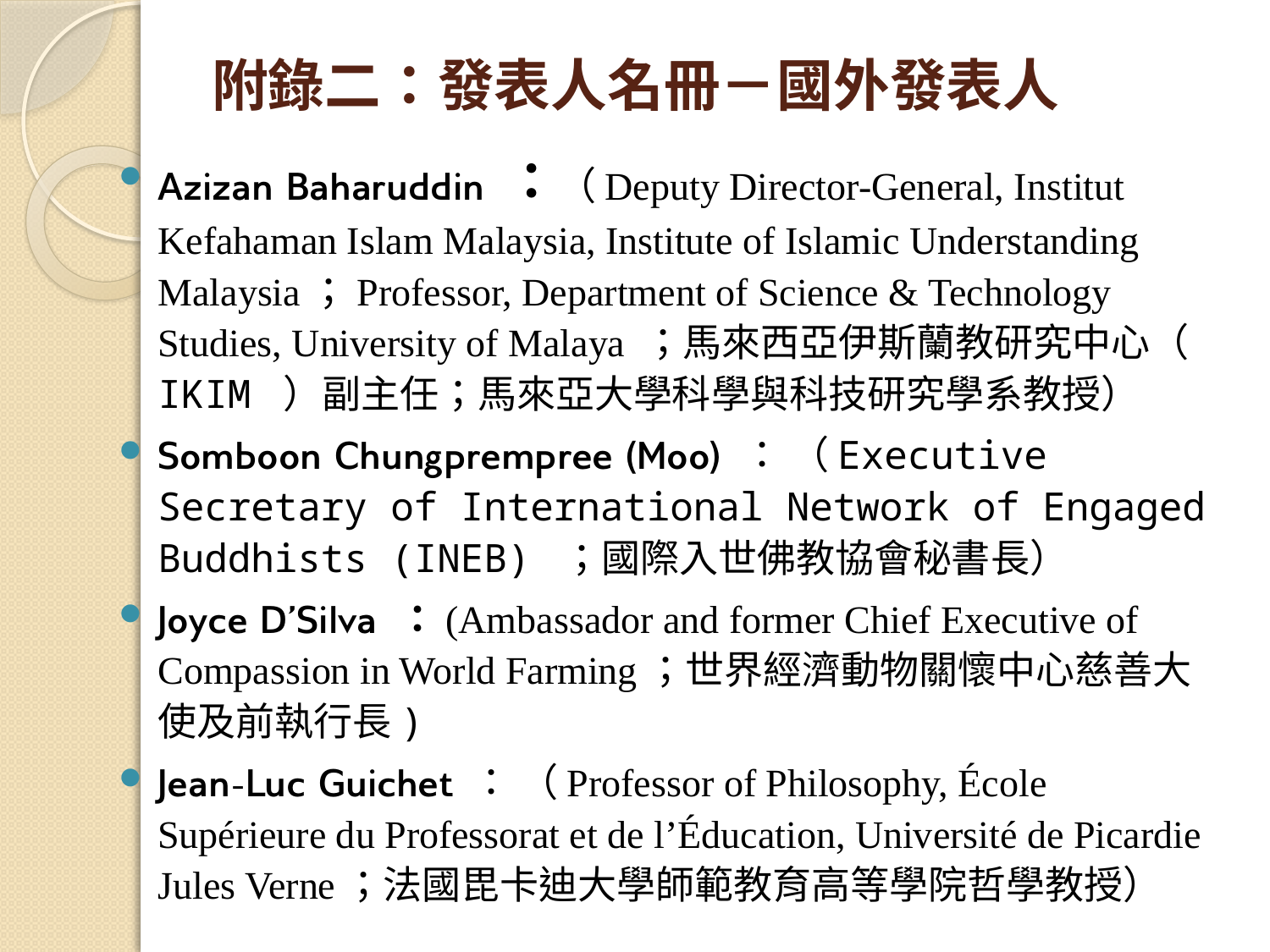

# 附錄二：發表人名冊－國外發表人
Azizan Baharuddin ：（Deputy Director-General, Institut Kefahaman Islam Malaysia, Institute of Islamic Understanding Malaysia；Professor, Department of Science & Technology Studies, University of Malaya ；馬來西亞伊斯蘭教研究中心（ IKIM ）副主任；馬來亞大學科學與科技研究學系教授）
Somboon Chungprempree (Moo) ： （Executive Secretary of International Network of Engaged Buddhists (INEB) ；國際入世佛教協會秘書長）
Joyce D’Silva ：(Ambassador and former Chief Executive of Compassion in World Farming；世界經濟動物關懷中心慈善大使及前執行長)
Jean-Luc Guichet ： （Professor of Philosophy, École Supérieure du Professorat et de l’Éducation, Université de Picardie Jules Verne；法國毘卡迪大學師範教育高等學院哲學教授）